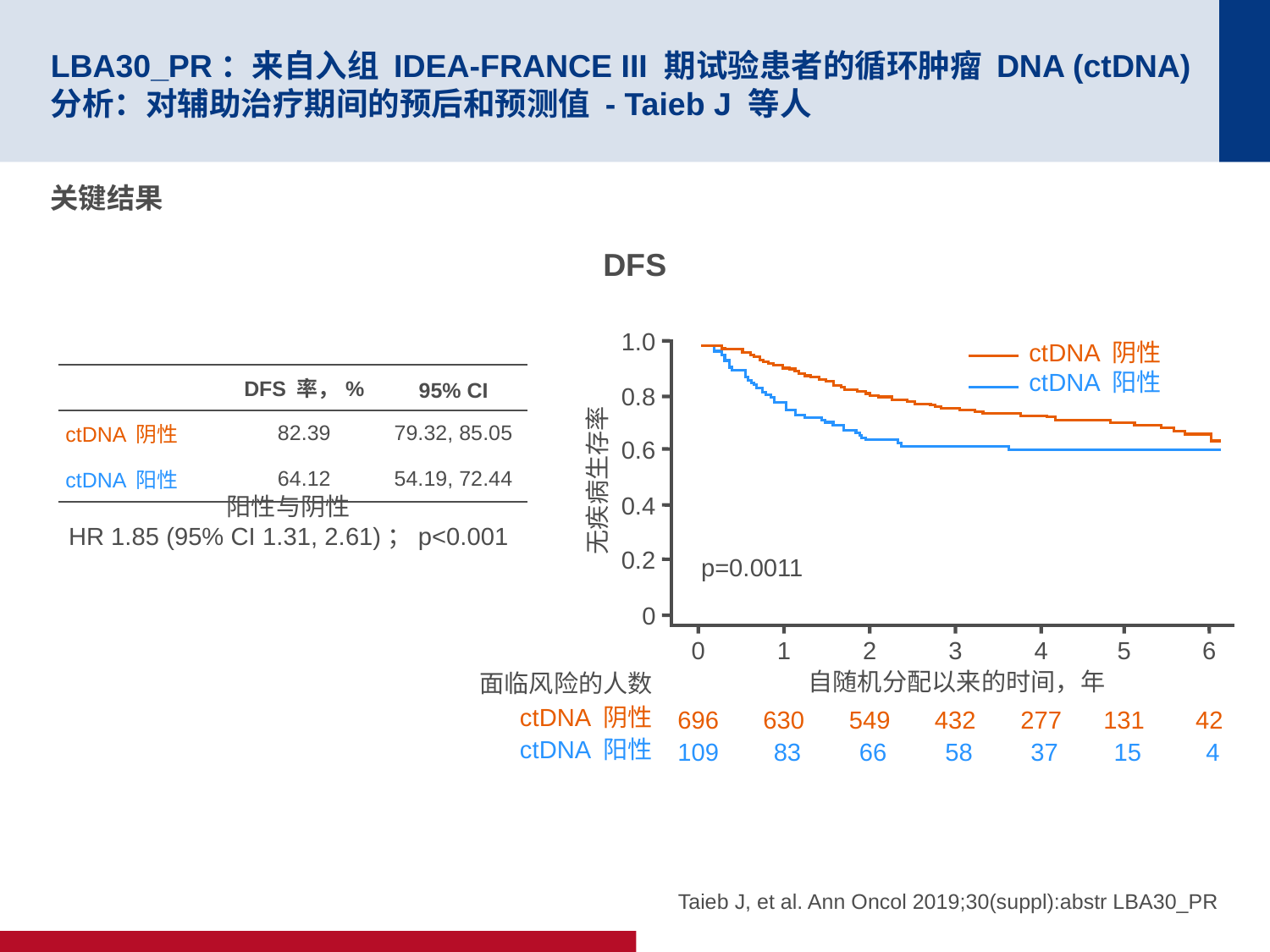

# LBA30_PR：来自入组 IDEA-FRANCE III 期试验患者的循环肿瘤 DNA (ctDNA) 分析：对辅助治疗期间的预后和预测值 - Taieb J 等人
关键结果
DFS
1.0

0.8

0.6

0.4

0.2

0

0
1
2
3
4
5
6
自随机分配以来的时间，年
ctDNA 阴性
ctDNA 阳性

|  | DFS 率，% | 95% CI |
| --- | --- | --- |
| ctDNA 阴性 | 82.39 | 79.32, 85.05 |
| ctDNA 阳性 | 64.12 | 54.19, 72.44 |
无疾病生存率
阳性与阴性
HR 1.85 (95% CI 1.31, 2.61)；p<0.001
p=0.0011
面临风险的人数
ctDNA 阴性
42
696
630
549
432
277
131
ctDNA 阳性
109
 83
 66
 58
 37
 15
 4
Taieb J, et al. Ann Oncol 2019;30(suppl):abstr LBA30_PR